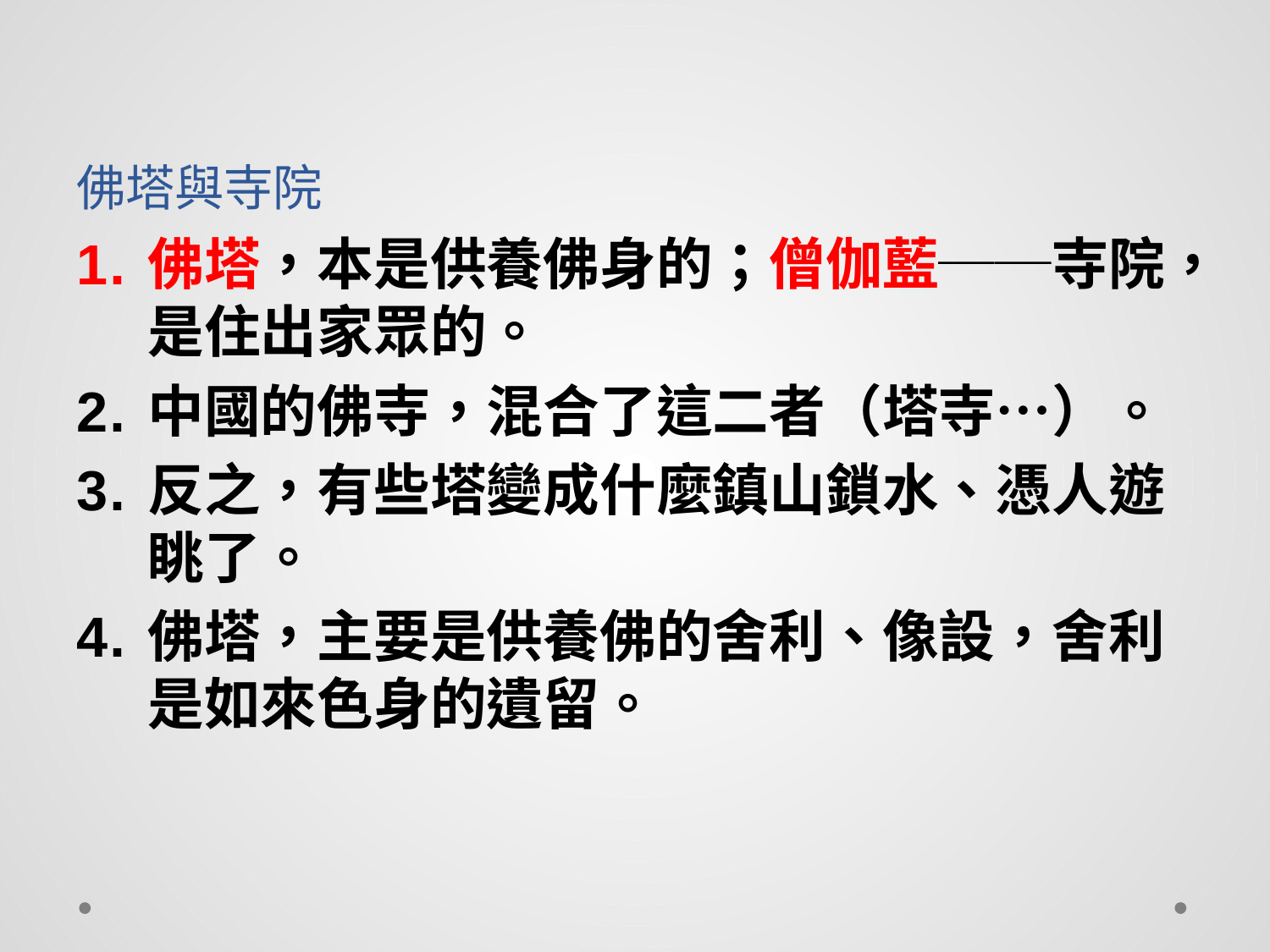

# 佛塔與寺院
佛塔，本是供養佛身的；僧伽藍──寺院，是住出家眾的。
中國的佛寺，混合了這二者（塔寺…）。
反之，有些塔變成什麼鎮山鎖水、憑人遊眺了。
佛塔，主要是供養佛的舍利、像設，舍利是如來色身的遺留。